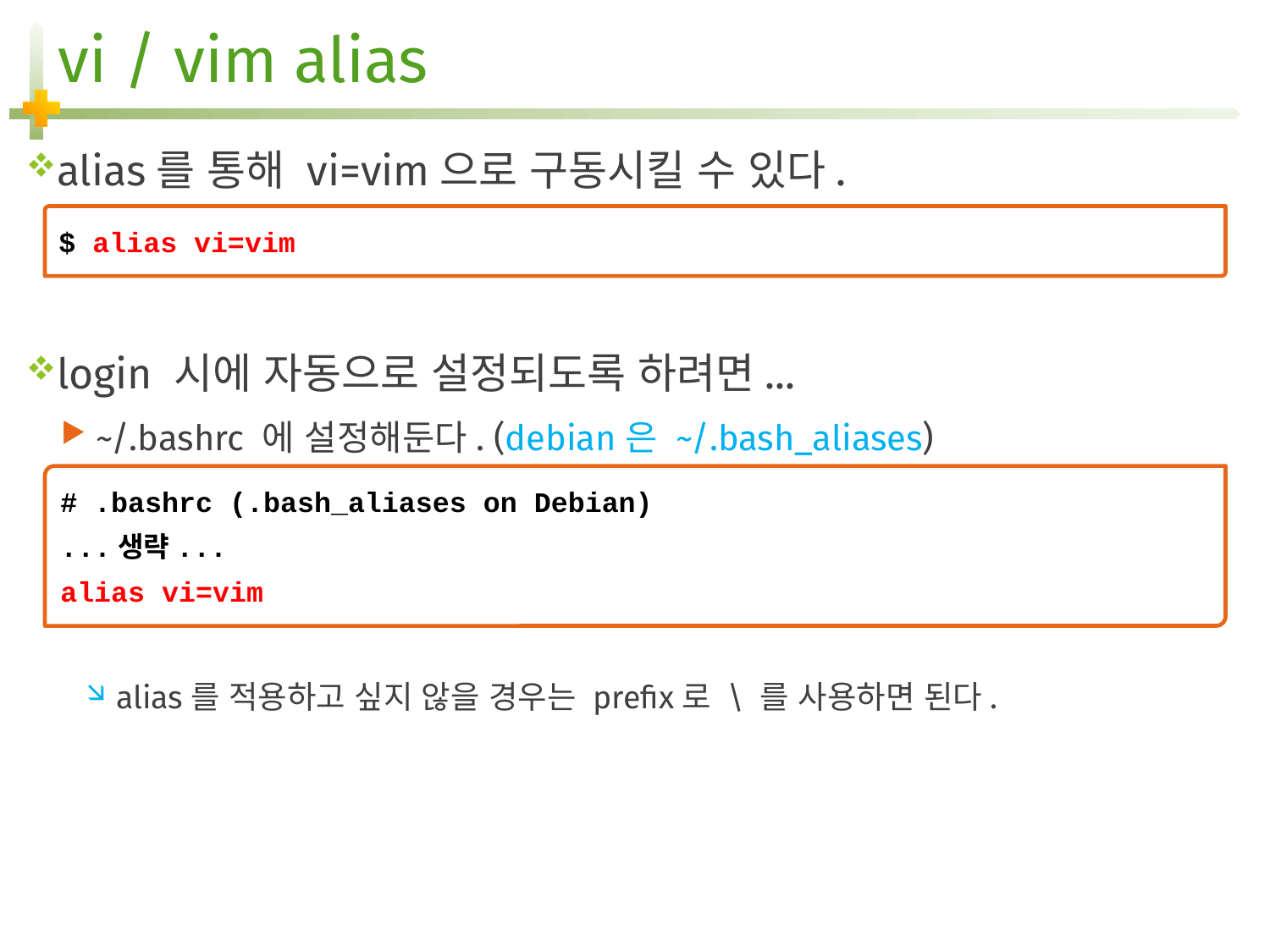

# vi / vim alias
alias를 통해 vi=vim으로 구동시킬 수 있다.

login 시에 자동으로 설정되도록 하려면...
~/.bashrc 에 설정해둔다. (debian은 ~/.bash_aliases)

alias를 적용하고 싶지 않을 경우는 prefix로 \ 를 사용하면 된다.

$ alias vi=vim
# .bashrc (.bash_aliases on Debian)
...생략...
alias vi=vim